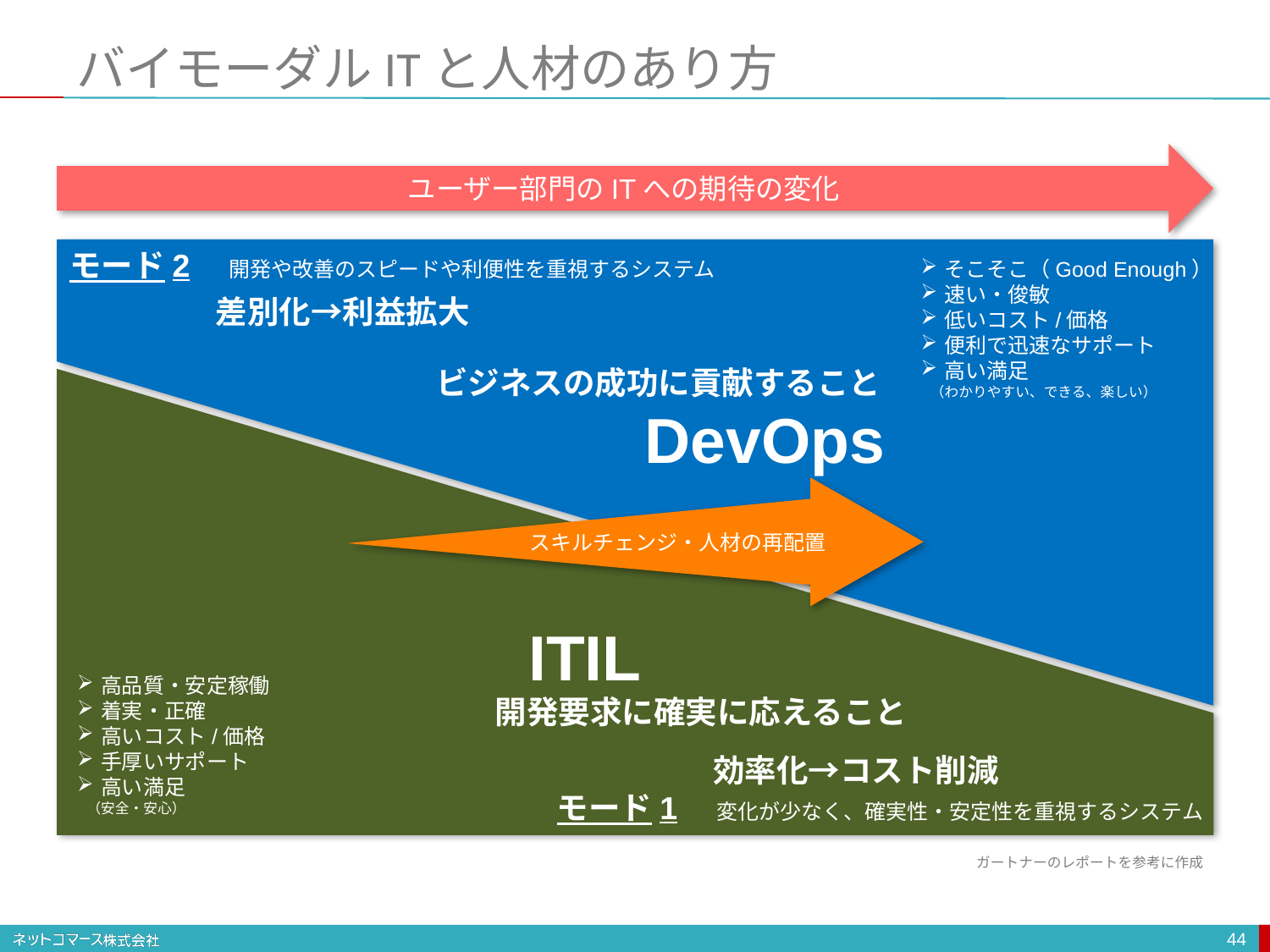

# バイモーダルITと人材のあり方
ユーザー部門のITへの期待の変化

モード2　開発や改善のスピードや利便性を重視するシステム
そこそこ（Good Enough）
速い・俊敏
低いコスト/価格
便利で迅速なサポート
高い満足
  （わかりやすい、できる、楽しい）
差別化→利益拡大
ビジネスの成功に貢献すること

DevOps
　　　　　　　　スキルチェンジ・人材の再配置
ITIL
高品質・安定稼働
着実・正確
高いコスト/価格
手厚いサポート
高い満足
  （安全・安心）
開発要求に確実に応えること
効率化→コスト削減
モード1　変化が少なく、確実性・安定性を重視するシステム
ガートナーのレポートを参考に作成
44